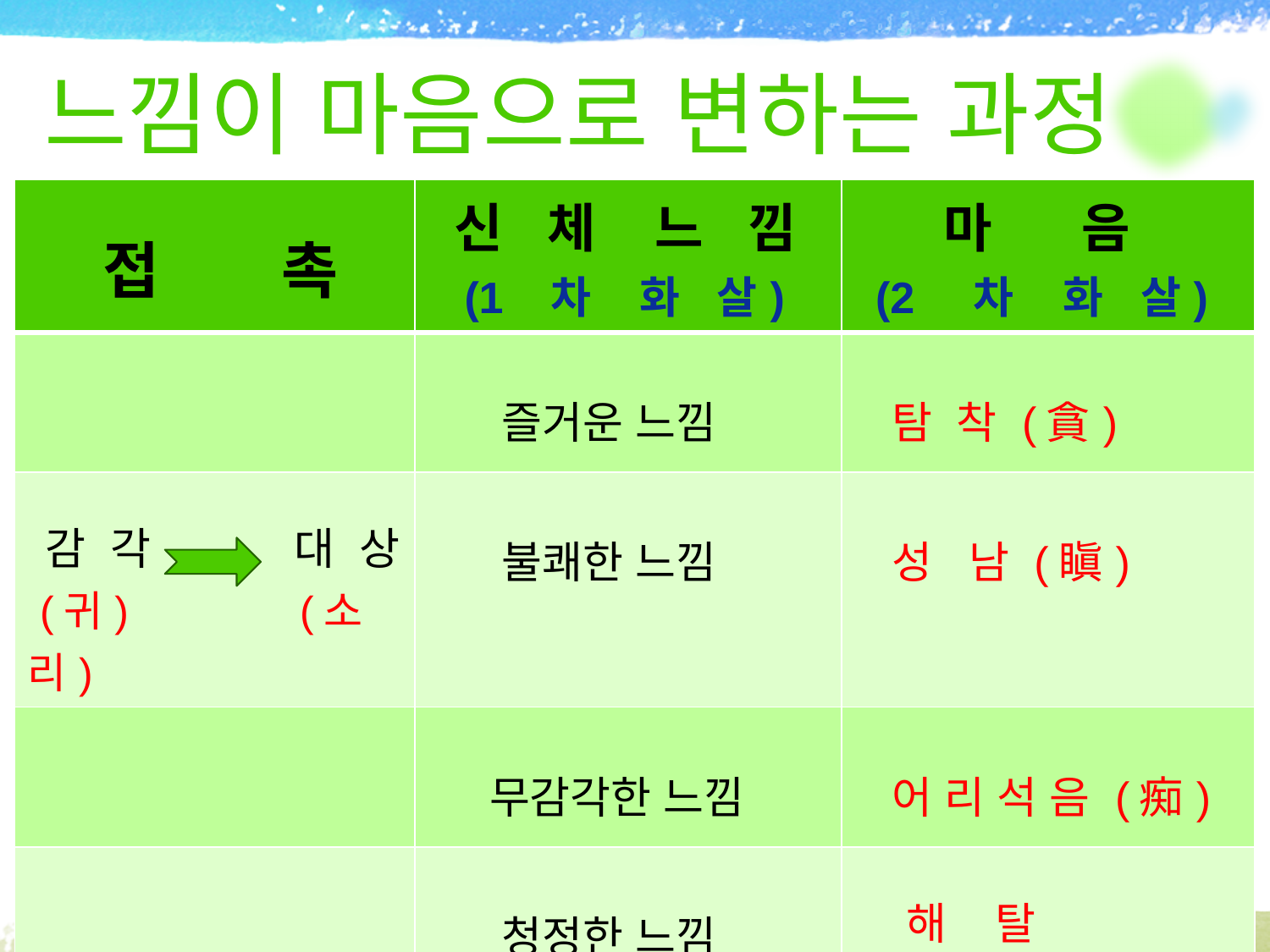

# 느낌이 마음으로 변하는 과정
| 접 촉 | 신 체 느 낌 (1 차 화 살) | 마 음 (2 차 화 살) |
| --- | --- | --- |
|  | 즐거운 느낌 | 탐 착 (貪) |
| 감 각 대 상 (귀) (소리) | 불쾌한 느낌 | 성 남 (瞋) |
|  | 무감각한 느낌 | 어 리 석 음 (痴) |
|  | 청정한 느낌 | 해 탈 |